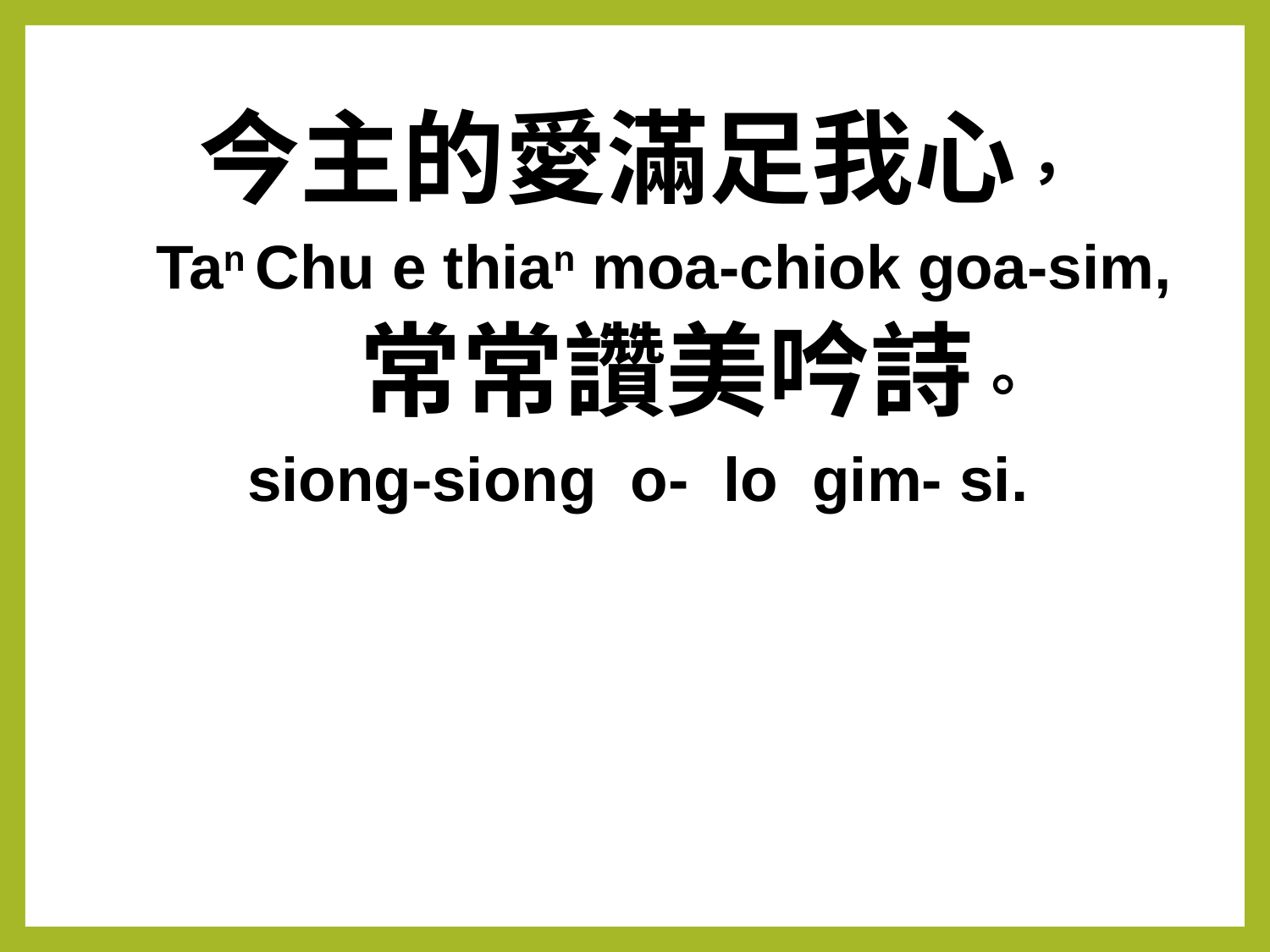

今主的愛滿足我心，
   Tan Chu e thian moa-chiok goa-sim,
    常常讚美吟詩。
siong-siong  o-  lo  gim- si.